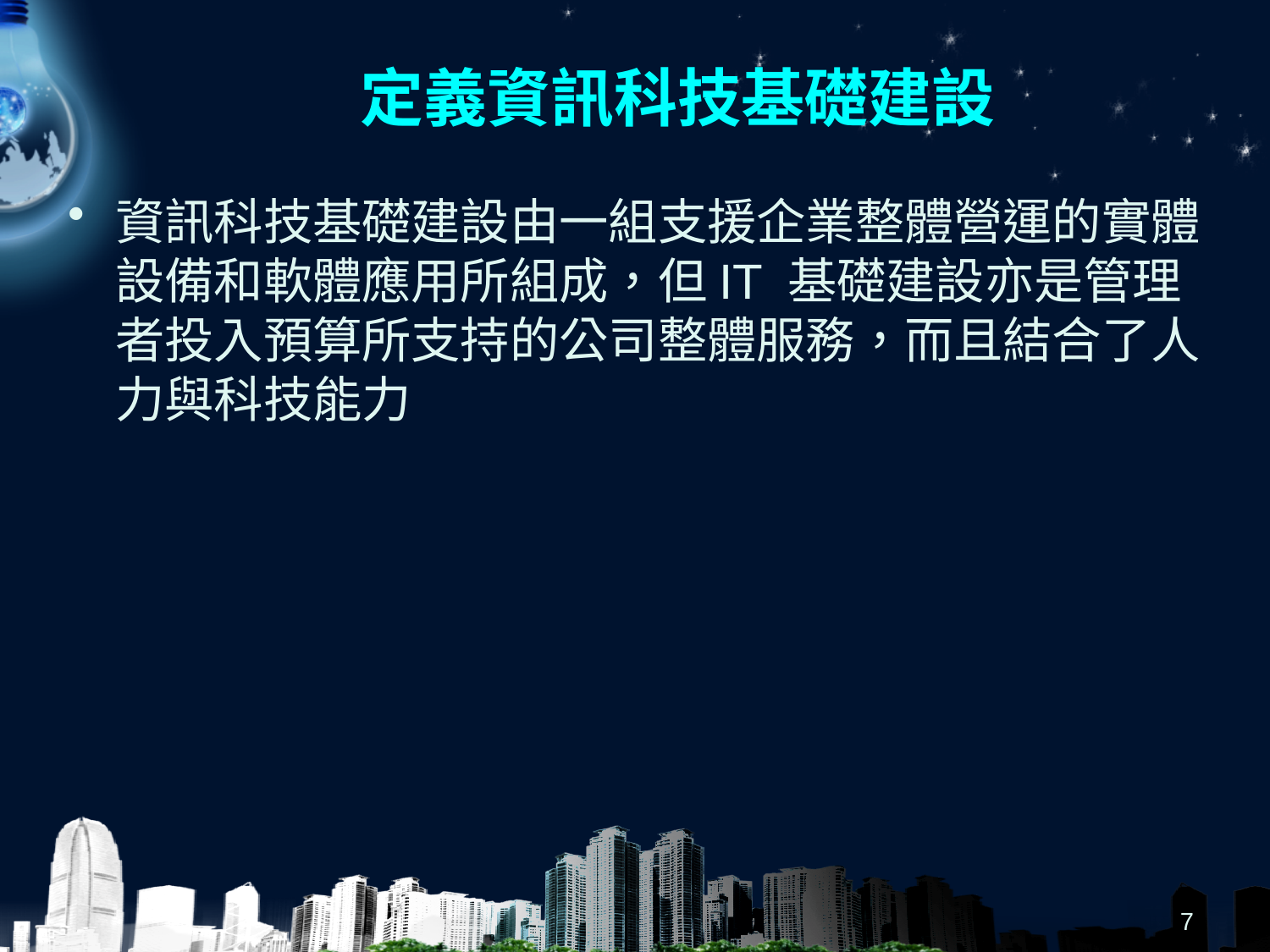

# 定義資訊科技基礎建設
資訊科技基礎建設由一組支援企業整體營運的實體設備和軟體應用所組成，但IT 基礎建設亦是管理者投入預算所支持的公司整體服務，而且結合了人力與科技能力
7